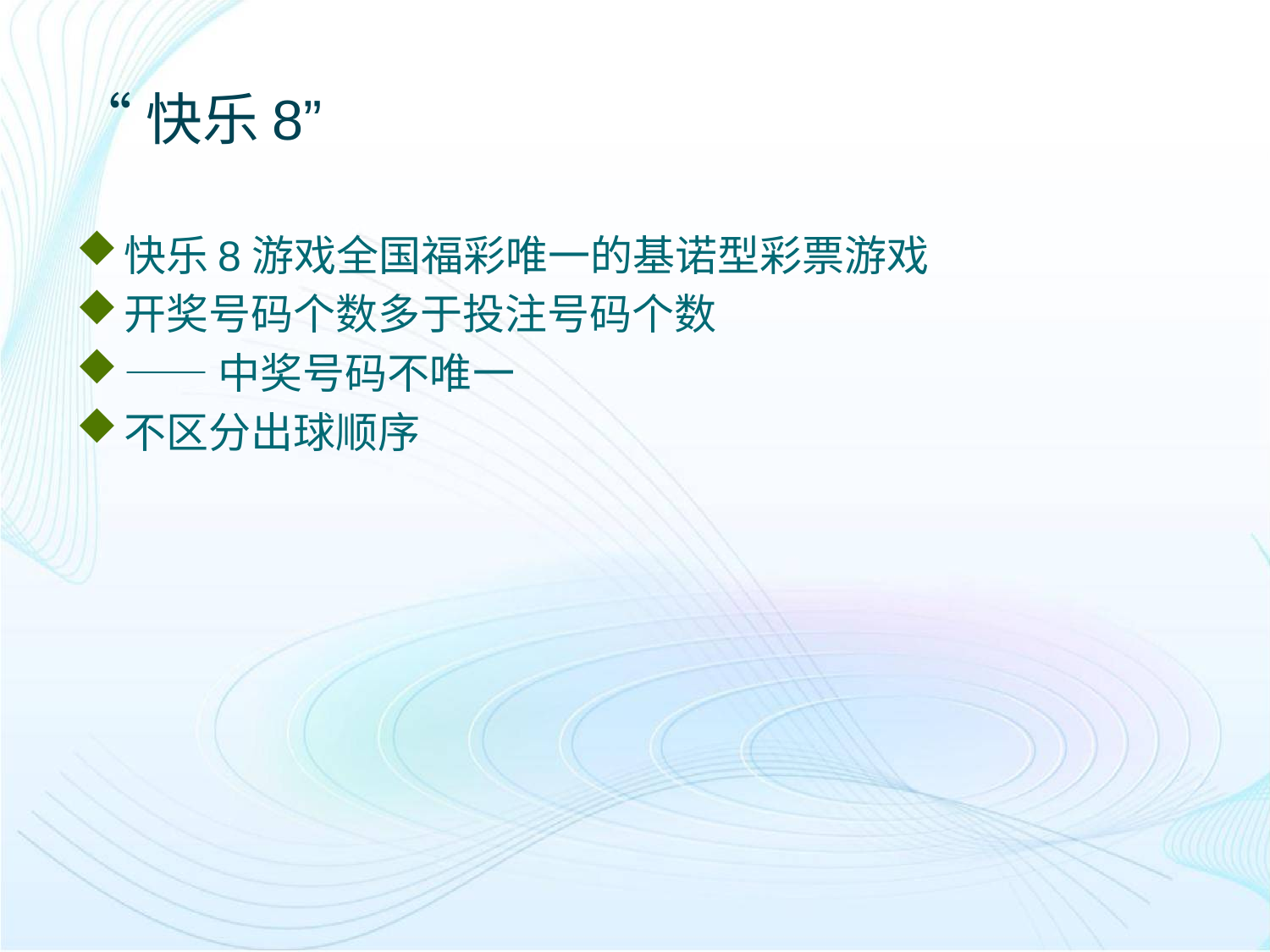

# “快乐8”
快乐8游戏全国福彩唯一的基诺型彩票游戏
开奖号码个数多于投注号码个数
——中奖号码不唯一
不区分出球顺序